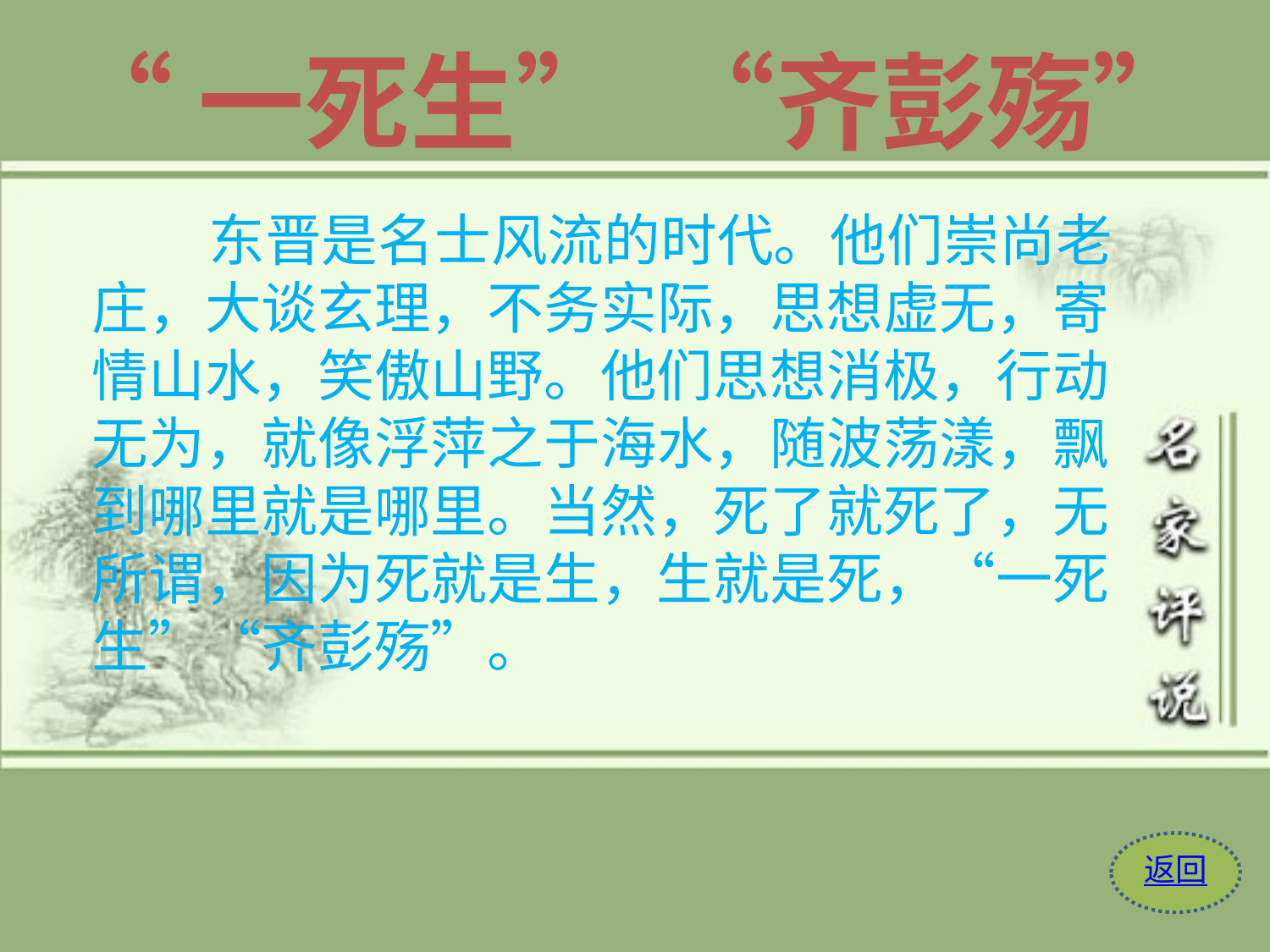

“一死生”  “齐彭殇”
        东晋是名士风流的时代。他们崇尚老庄，大谈玄理，不务实际，思想虚无，寄情山水，笑傲山野。他们思想消极，行动无为，就像浮萍之于海水，随波荡漾，飘到哪里就是哪里。当然，死了就死了，无所谓，因为死就是生，生就是死，“一死生”“齐彭殇”。
返回